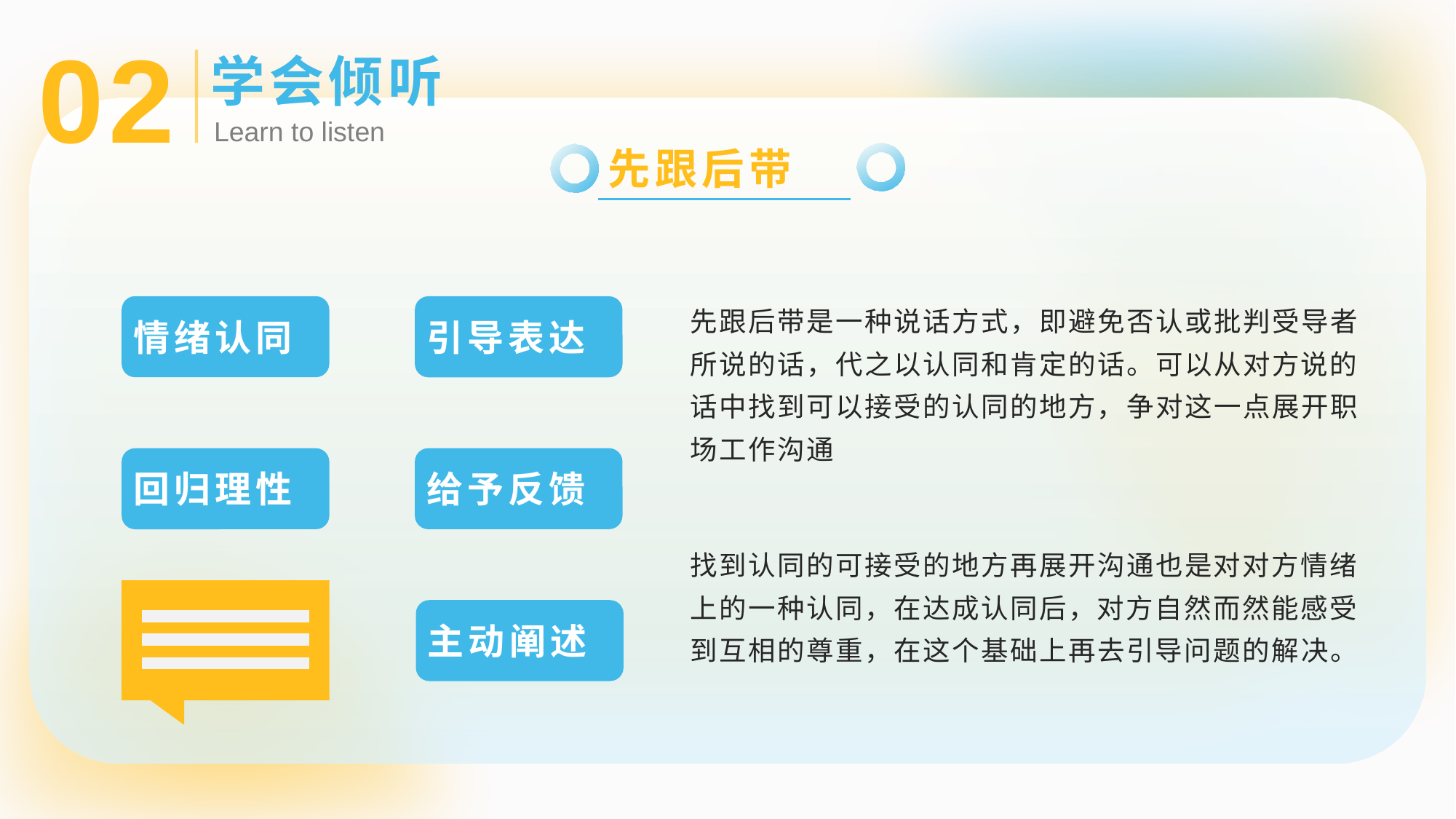

02
学会倾听
Learn to listen
先跟后带

先跟后带是一种说话方式，即避免否认或批判受导者所说的话，代之以认同和肯定的话。可以从对方说的话中找到可以接受的认同的地方，争对这一点展开职场工作沟通

情绪认同

引导表达

给予反馈

回归理性
找到认同的可接受的地方再展开沟通也是对对方情绪上的一种认同，在达成认同后，对方自然而然能感受到互相的尊重，在这个基础上再去引导问题的解决。

主动阐述